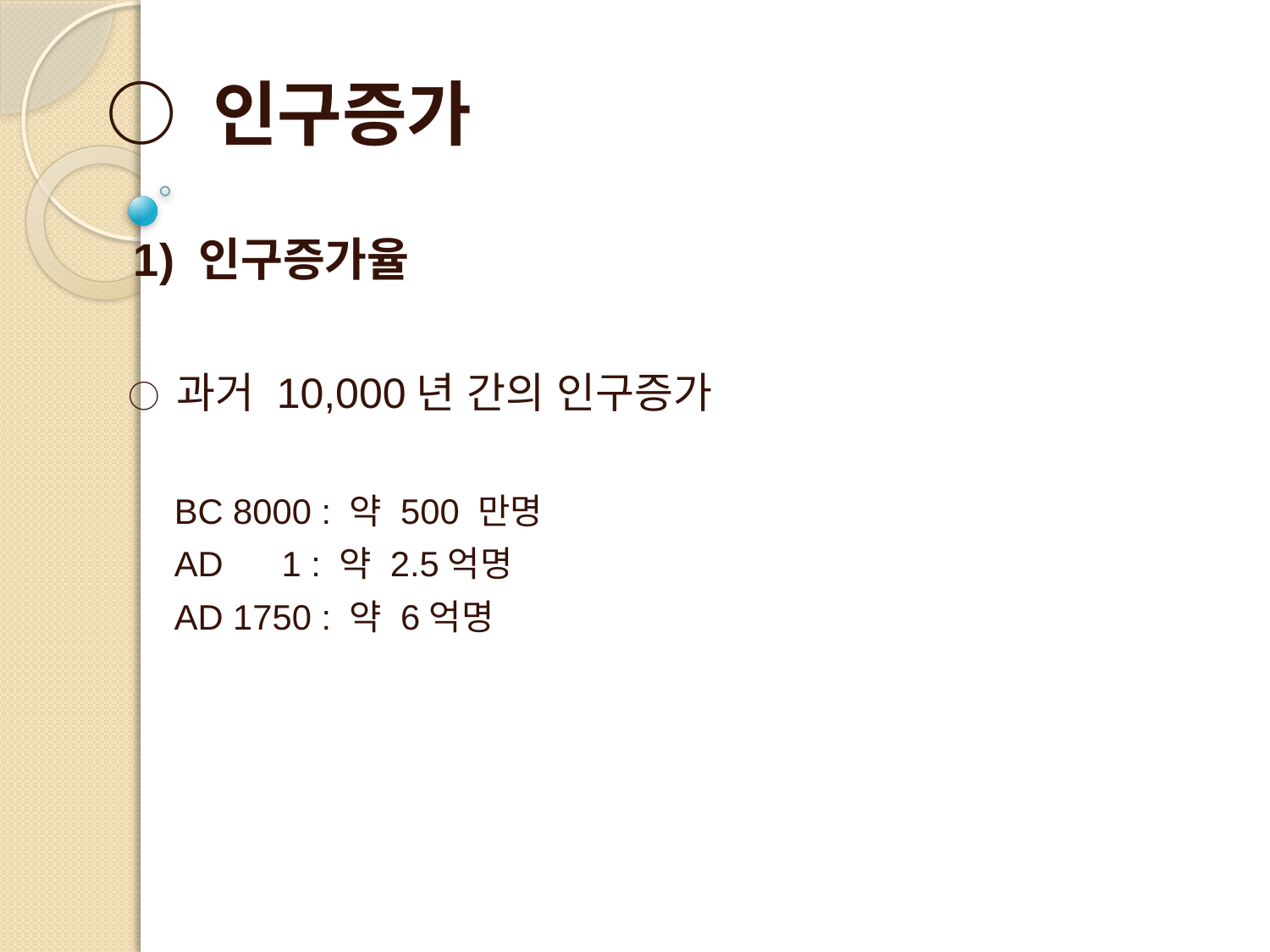

○ 인구증가

      1) 인구증가율

        ○ 과거 10,000년 간의 인구증가

            BC 8000 : 약 500 만명
            AD      1 : 약 2.5억명
            AD 1750 : 약 6억명